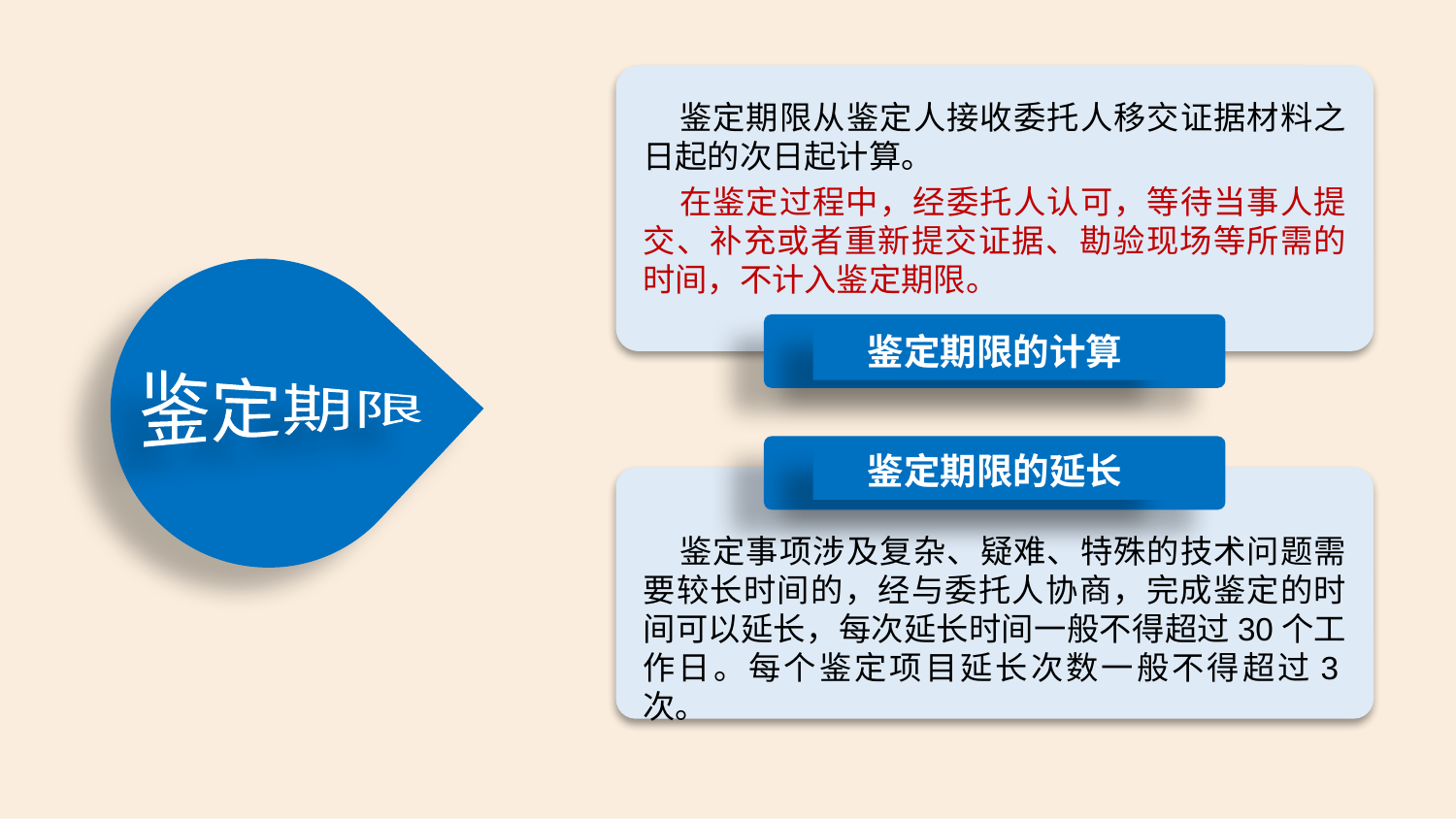

鉴定期限从鉴定人接收委托人移交证据材料之日起的次日起计算。
在鉴定过程中，经委托人认可，等待当事人提交、补充或者重新提交证据、勘验现场等所需的时间，不计入鉴定期限。

鉴定期限

鉴定期限的计算

鉴定期限的延长

鉴定事项涉及复杂、疑难、特殊的技术问题需要较长时间的，经与委托人协商，完成鉴定的时间可以延长，每次延长时间一般不得超过30个工作日。每个鉴定项目延长次数一般不得超过3次。